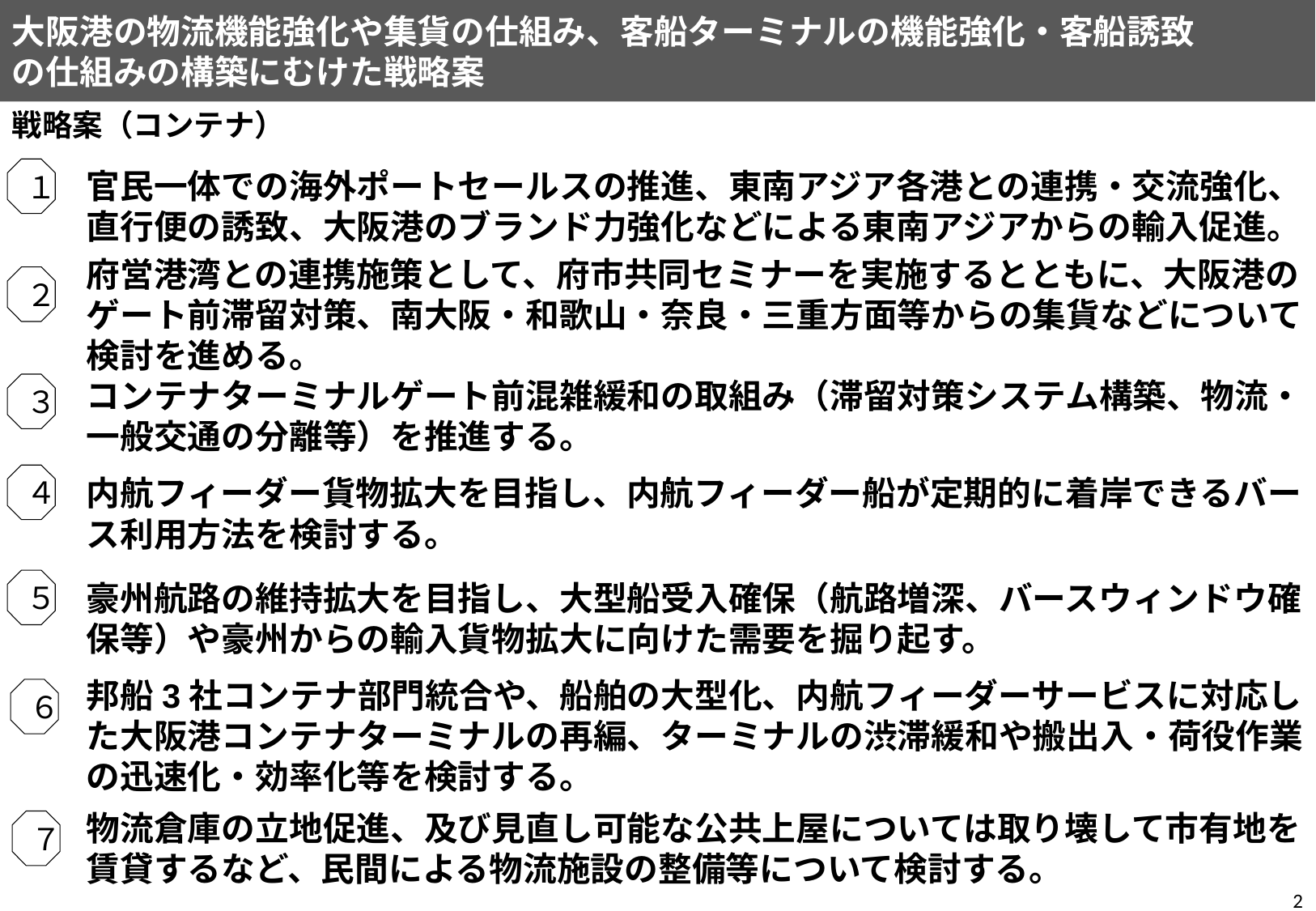

大阪港の物流機能強化や集貨の仕組み、客船ターミナルの機能強化・客船誘致
の仕組みの構築にむけた戦略案
戦略案（コンテナ）
１
官民一体での海外ポートセールスの推進、東南アジア各港との連携・交流強化、直行便の誘致、大阪港のブランド力強化などによる東南アジアからの輸入促進。
府営港湾との連携施策として、府市共同セミナーを実施するとともに、大阪港のゲート前滞留対策、南大阪・和歌山・奈良・三重方面等からの集貨などについて検討を進める。
２
コンテナターミナルゲート前混雑緩和の取組み（滞留対策システム構築、物流・一般交通の分離等）を推進する。
３
４
内航フィーダー貨物拡大を目指し、内航フィーダー船が定期的に着岸できるバース利用方法を検討する。
５
豪州航路の維持拡大を目指し、大型船受入確保（航路増深、バースウィンドウ確保等）や豪州からの輸入貨物拡大に向けた需要を掘り起す。
邦船3社コンテナ部門統合や、船舶の大型化、内航フィーダーサービスに対応した大阪港コンテナターミナルの再編、ターミナルの渋滞緩和や搬出入・荷役作業の迅速化・効率化等を検討する。
６
物流倉庫の立地促進、及び見直し可能な公共上屋については取り壊して市有地を賃貸するなど、民間による物流施設の整備等について検討する。
７
2